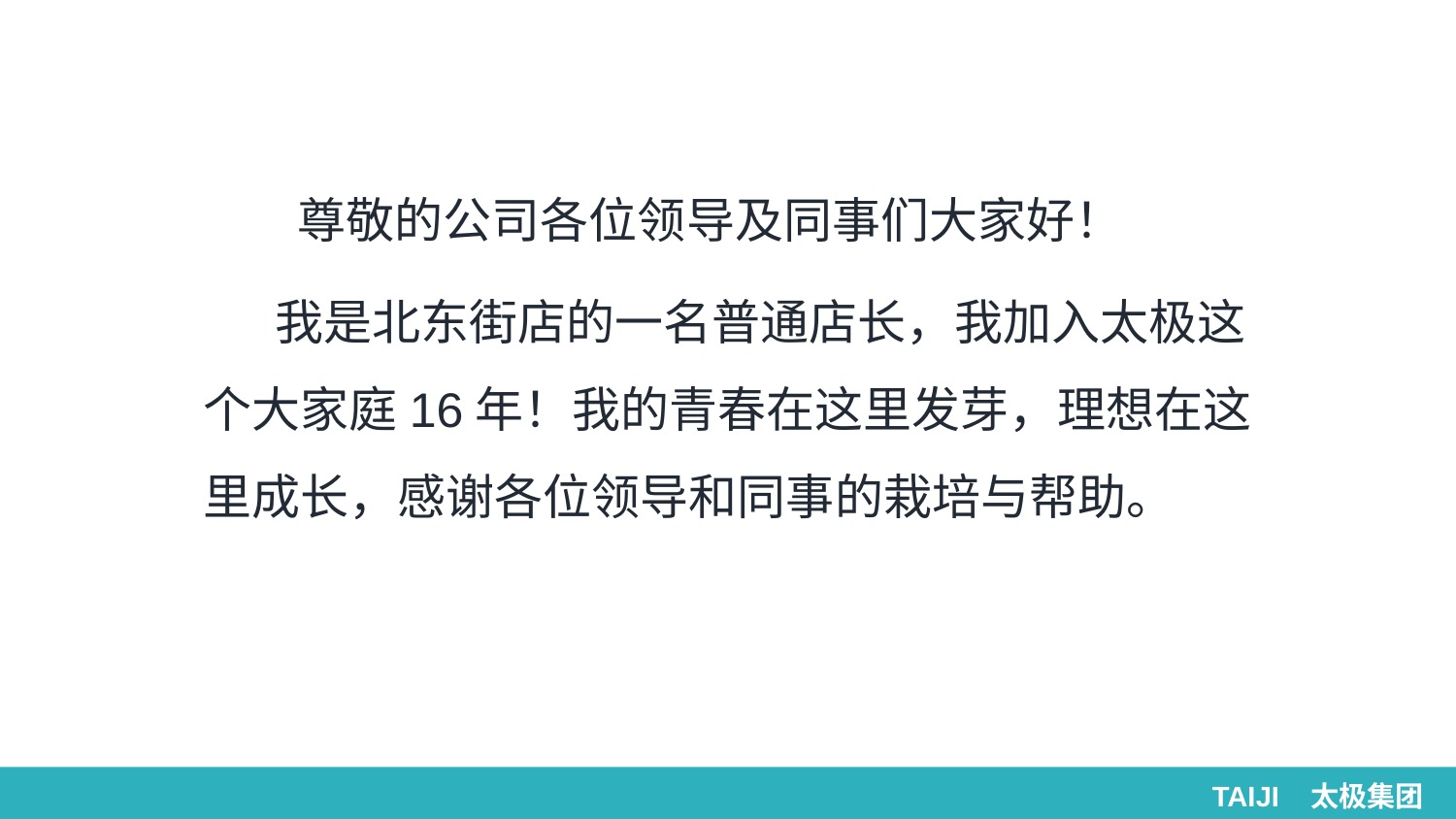

尊敬的公司各位领导及同事们大家好！
我是北东街店的一名普通店长，我加入太极这个大家庭16年！我的青春在这里发芽，理想在这里成长，感谢各位领导和同事的栽培与帮助。

TAIJI   太极集团